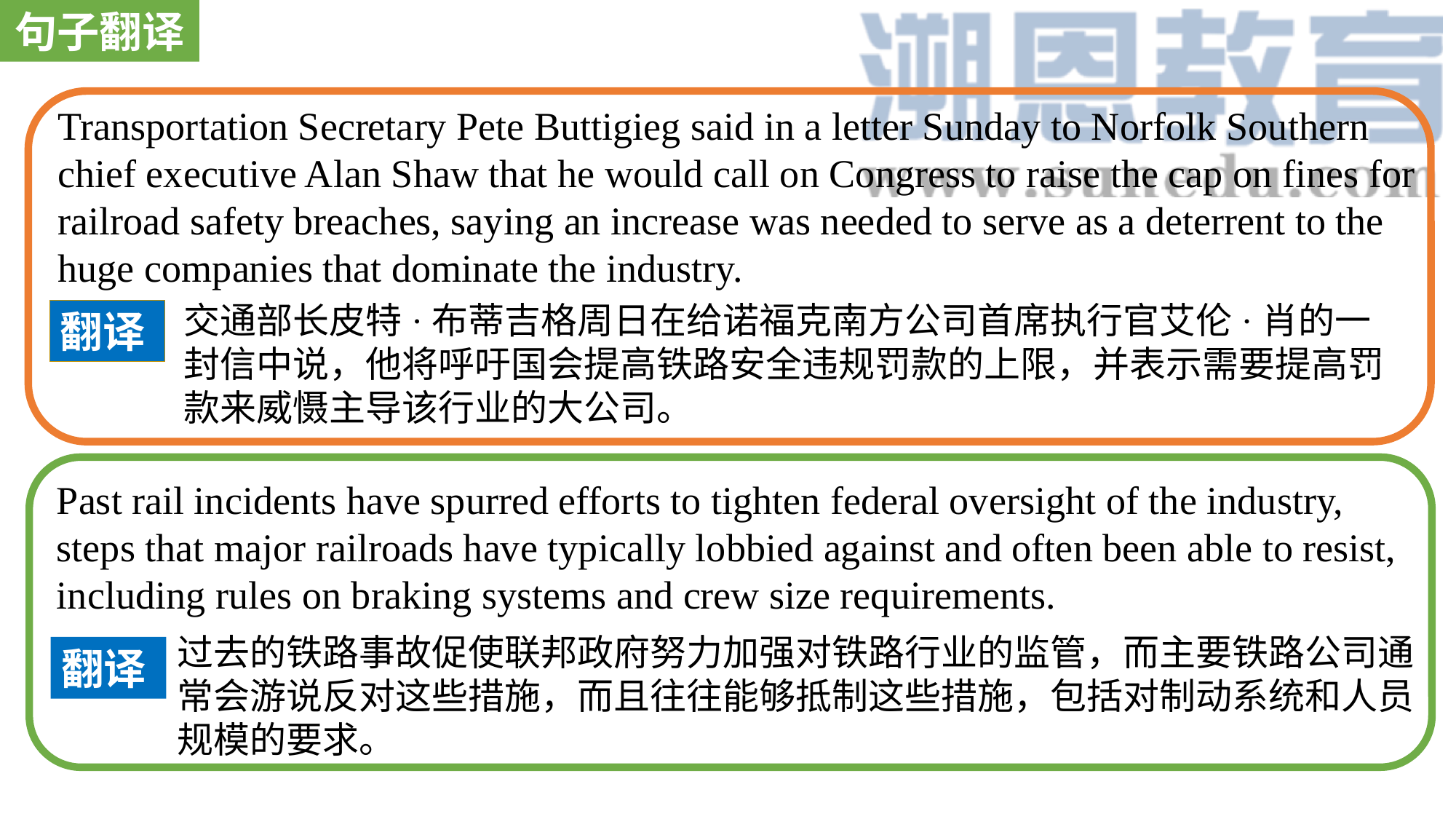

句子翻译

Transportation Secretary Pete Buttigieg said in a letter Sunday to Norfolk Southern chief executive Alan Shaw that he would call on Congress to raise the cap on fines for railroad safety breaches, saying an increase was needed to serve as a deterrent to the huge companies that dominate the industry.
交通部长皮特·布蒂吉格周日在给诺福克南方公司首席执行官艾伦·肖的一封信中说，他将呼吁国会提高铁路安全违规罚款的上限，并表示需要提高罚款来威慑主导该行业的大公司。
翻译

Past rail incidents have spurred efforts to tighten federal oversight of the industry, steps that major railroads have typically lobbied against and often been able to resist, including rules on braking systems and crew size requirements.
过去的铁路事故促使联邦政府努力加强对铁路行业的监管，而主要铁路公司通常会游说反对这些措施，而且往往能够抵制这些措施，包括对制动系统和人员规模的要求。
翻译